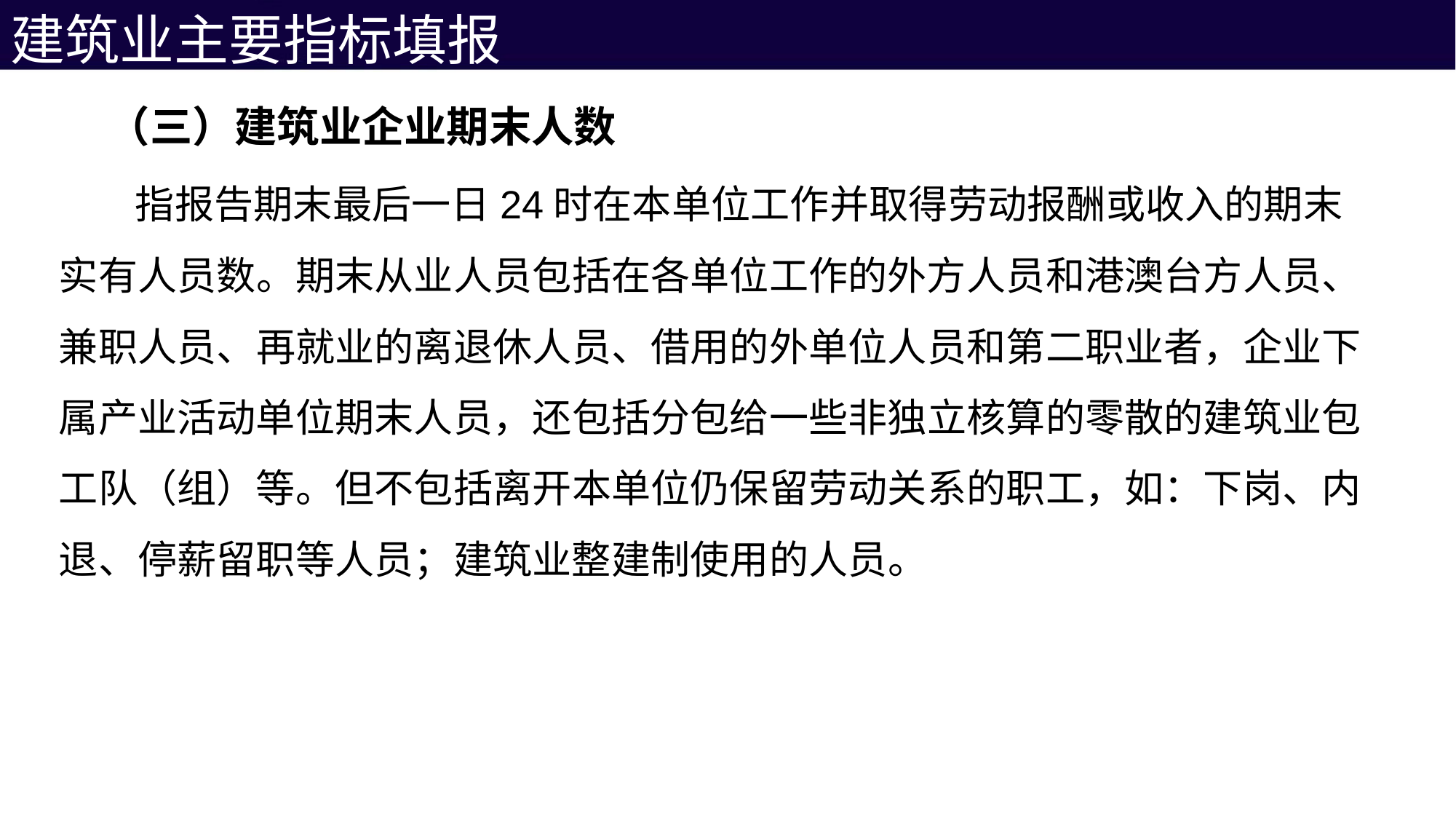

建筑业主要指标填报
    （三）建筑业企业期末人数
       指报告期末最后一日24时在本单位工作并取得劳动报酬或收入的期末实有人员数。期末从业人员包括在各单位工作的外方人员和港澳台方人员、兼职人员、再就业的离退休人员、借用的外单位人员和第二职业者，企业下属产业活动单位期末人员，还包括分包给一些非独立核算的零散的建筑业包工队（组）等。但不包括离开本单位仍保留劳动关系的职工，如：下岗、内退、停薪留职等人员；建筑业整建制使用的人员。